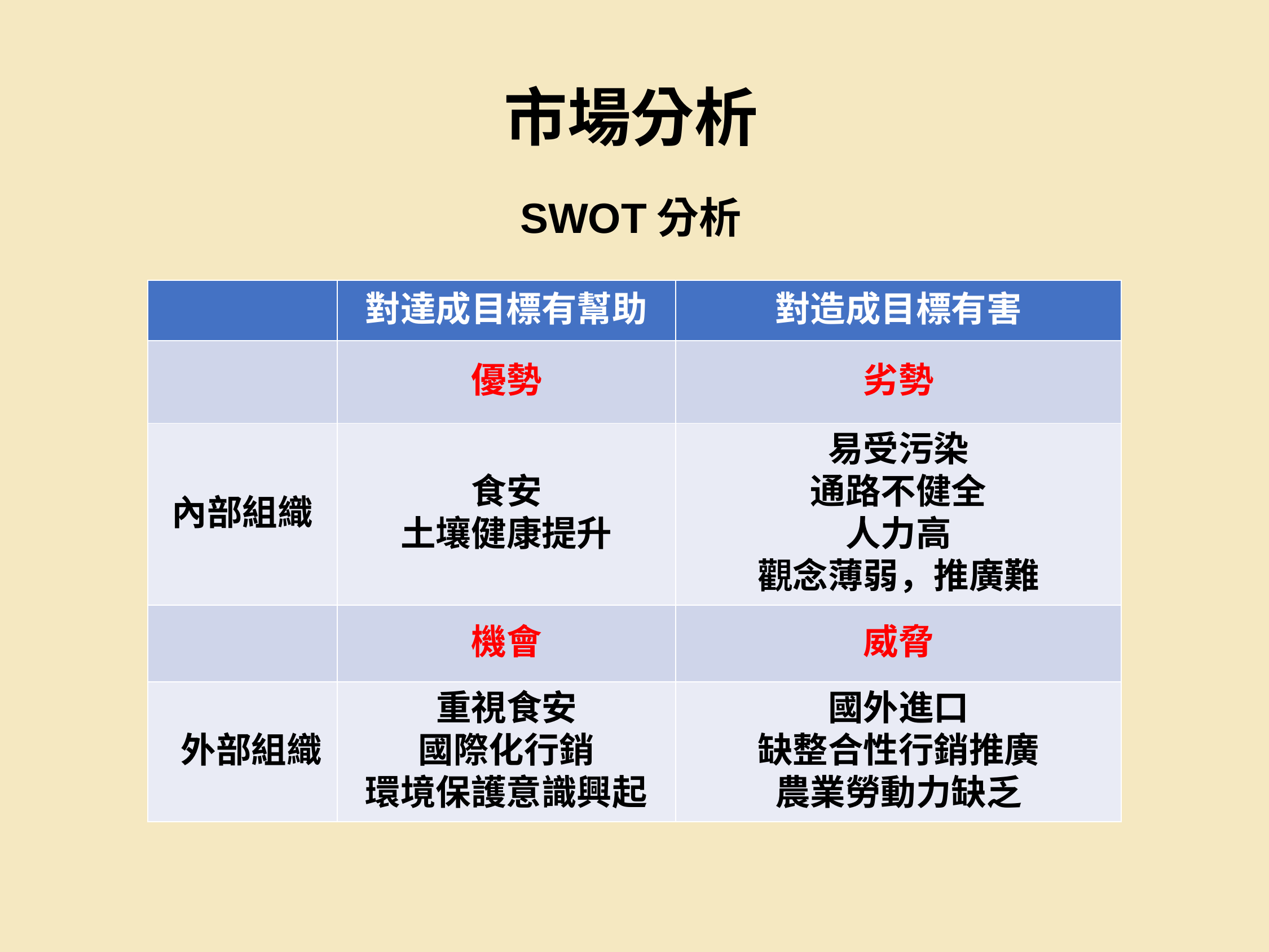

市場分析
SWOT分析
|  | 對達成目標有幫助 | 對造成目標有害 |
| --- | --- | --- |
|  | 優勢 | 劣勢 |
| 內部組織 | 食安 土壤健康提升 | 易受污染 通路不健全 人力高 觀念薄弱，推廣難 |
|  | 機會 | 威脅 |
| 外部組織 | 重視食安 國際化行銷 環境保護意識興起 | 國外進口 缺整合性行銷推廣 農業勞動力缺乏 |